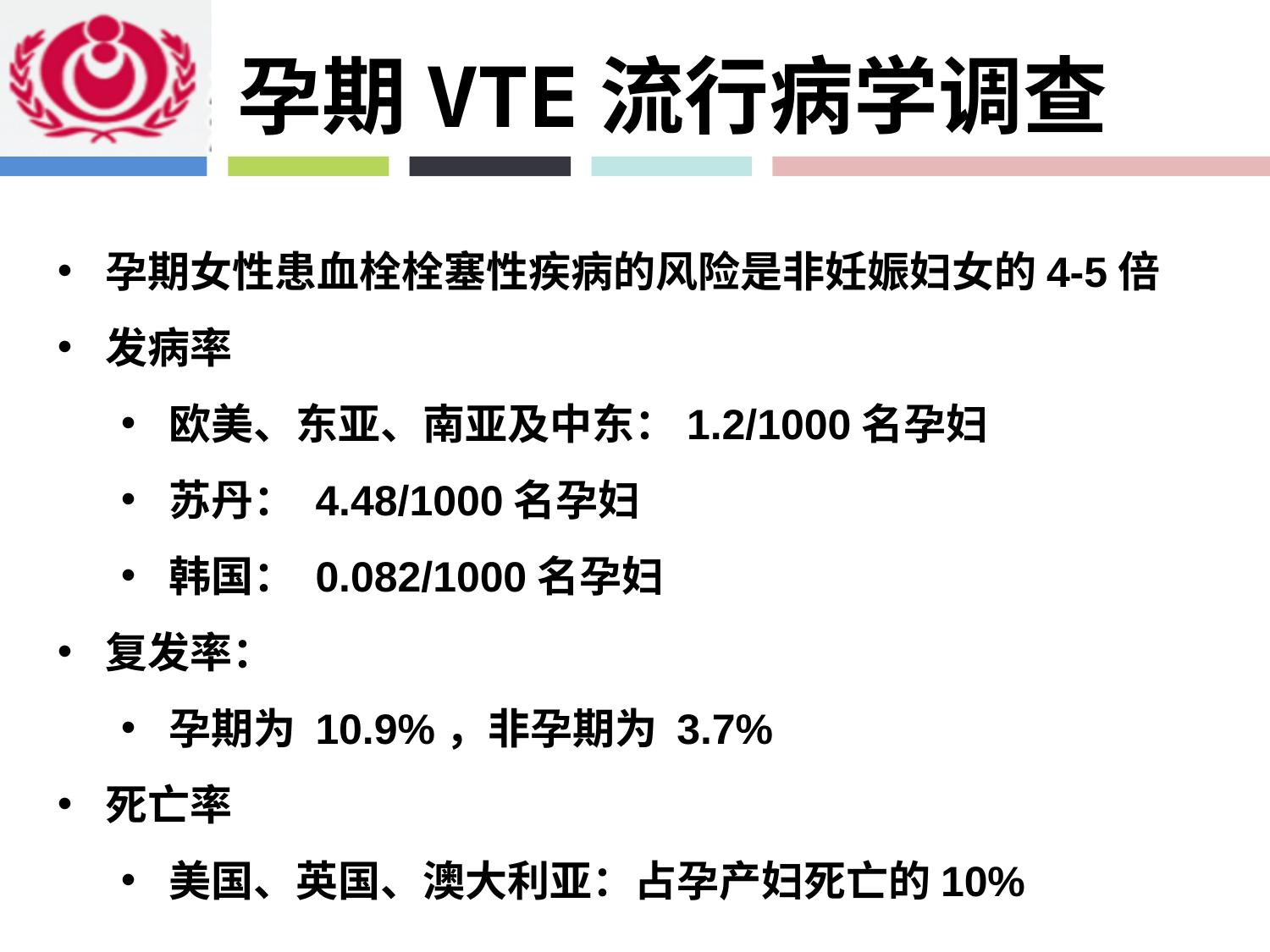

孕期VTE流行病学调查
孕期女性患血栓栓塞性疾病的风险是非妊娠妇女的4-5倍
发病率
欧美、东亚、南亚及中东：1.2/1000名孕妇
苏丹： 4.48/1000名孕妇
韩国： 0.082/1000名孕妇
复发率：
孕期为 10.9%，非孕期为 3.7%
死亡率
美国、英国、澳大利亚：占孕产妇死亡的10%